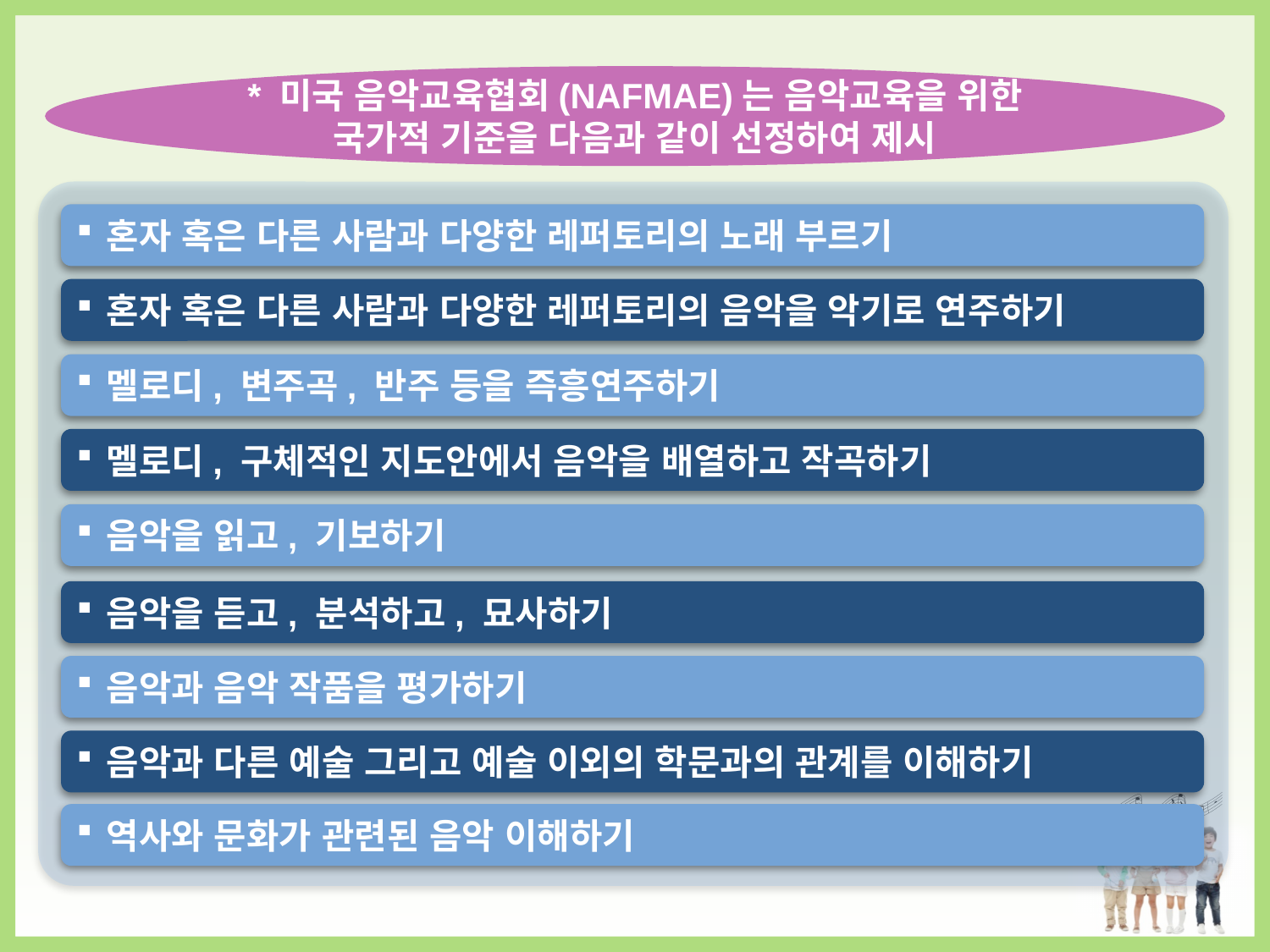

* 미국 음악교육협회(NAFMAE)는 음악교육을 위한 국가적 기준을 다음과 같이 선정하여 제시

혼자 혹은 다른 사람과 다양한 레퍼토리의 노래 부르기
혼자 혹은 다른 사람과 다양한 레퍼토리의 음악을 악기로 연주하기
멜로디, 변주곡, 반주 등을 즉흥연주하기
멜로디, 구체적인 지도안에서 음악을 배열하고 작곡하기
음악을 읽고, 기보하기
음악을 듣고, 분석하고, 묘사하기
음악과 음악 작품을 평가하기
음악과 다른 예술 그리고 예술 이외의 학문과의 관계를 이해하기
역사와 문화가 관련된 음악 이해하기